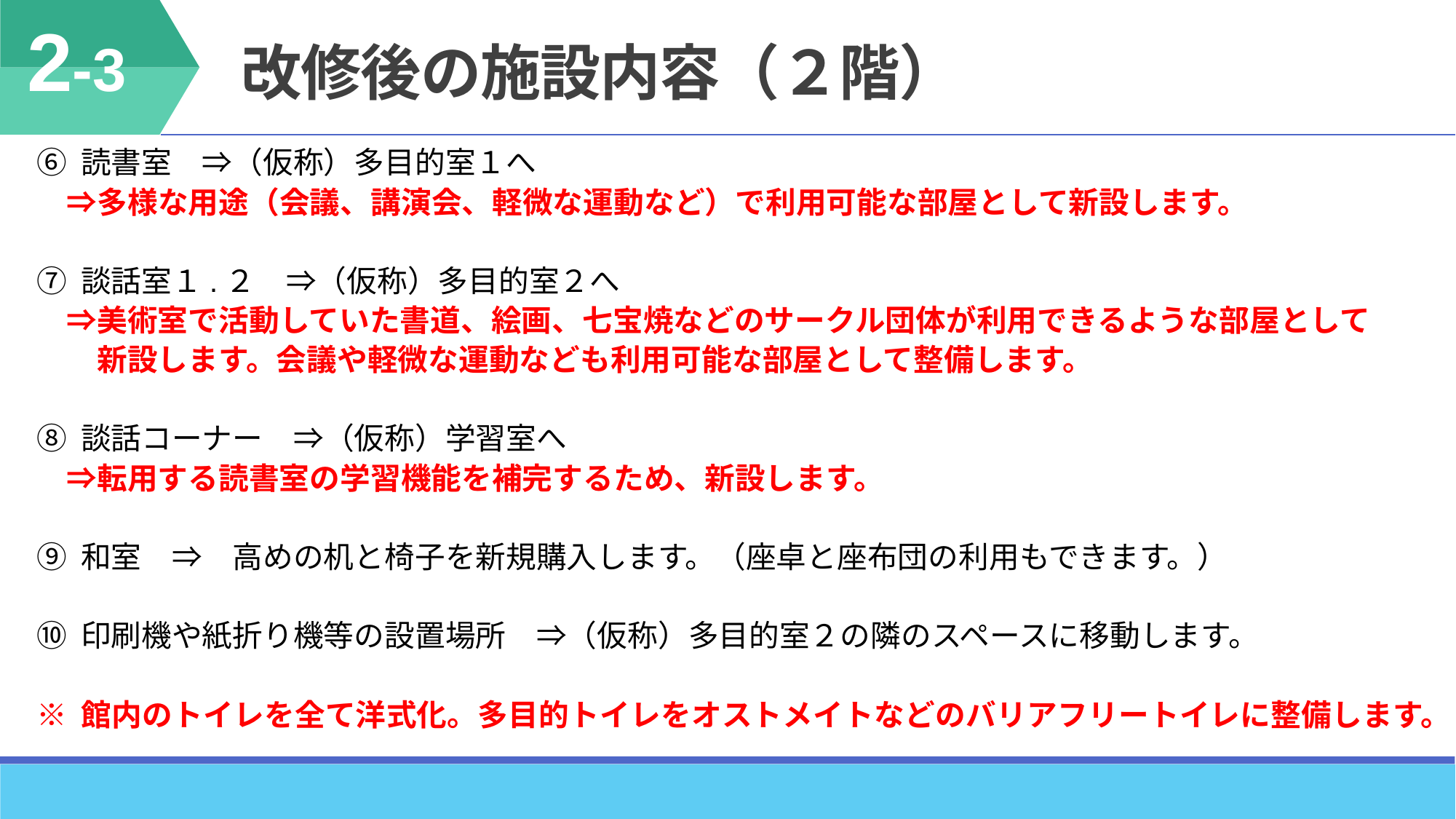

2-3

改修後の施設内容（２階）
⑥ 読書室　⇒（仮称）多目的室１へ
　⇒多様な用途（会議、講演会、軽微な運動など）で利用可能な部屋として新設します。

⑦ 談話室１.２　⇒（仮称）多目的室２へ
　⇒美術室で活動していた書道、絵画、七宝焼などのサークル団体が利用できるような部屋として
　　新設します。会議や軽微な運動なども利用可能な部屋として整備します。

⑧ 談話コーナー　⇒（仮称）学習室へ
　⇒転用する読書室の学習機能を補完するため、新設します。

⑨ 和室　⇒　高めの机と椅子を新規購入します。（座卓と座布団の利用もできます。）

⑩ 印刷機や紙折り機等の設置場所　⇒（仮称）多目的室２の隣のスペースに移動します。

※ 館内のトイレを全て洋式化。多目的トイレをオストメイトなどのバリアフリートイレに整備します。